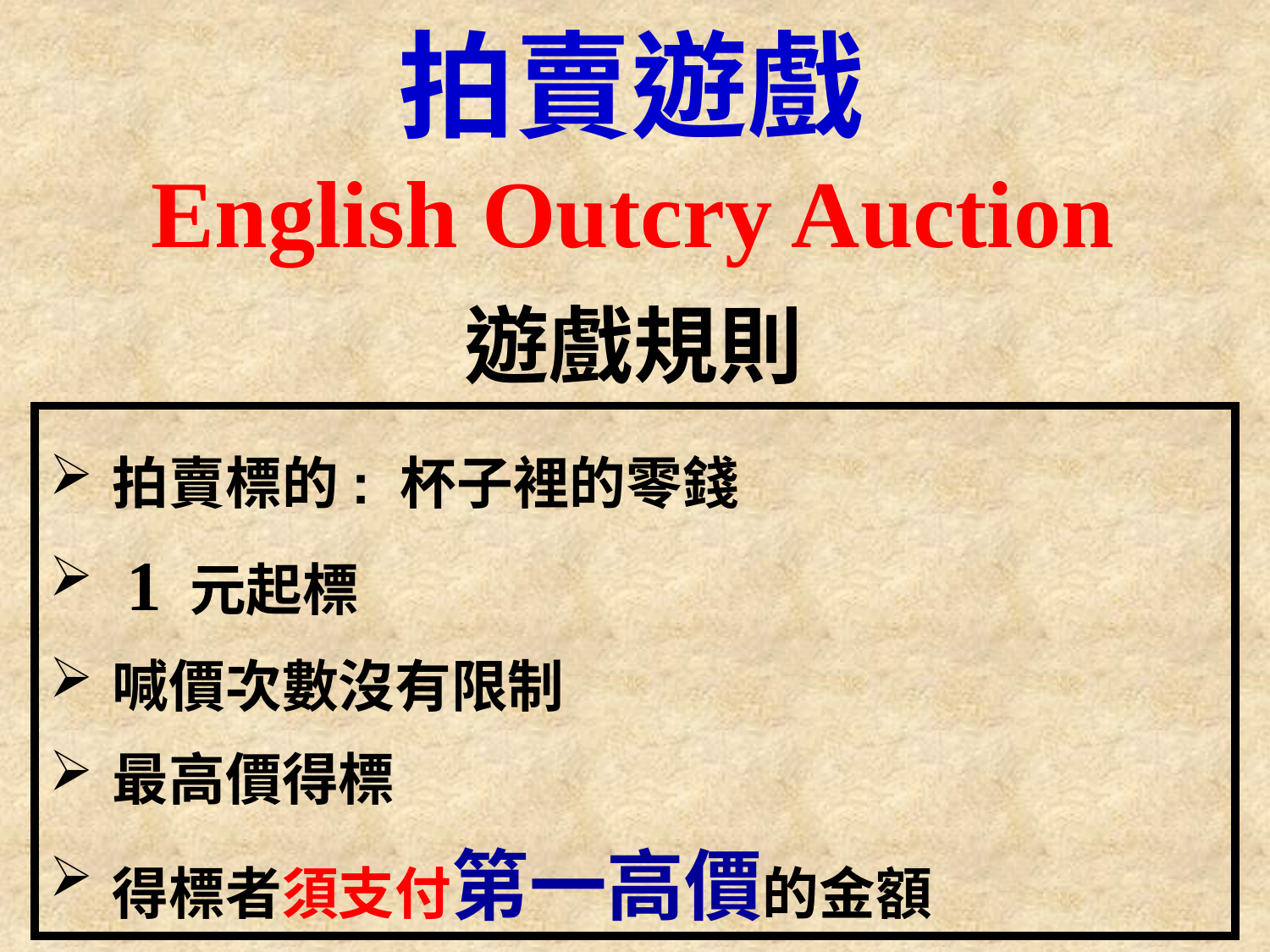

拍賣遊戲
English Outcry Auction
遊戲規則

拍賣標的: 杯子裡的零錢

 1 元起標

喊價次數沒有限制

最高價得標

得標者須支付第一高價的金額